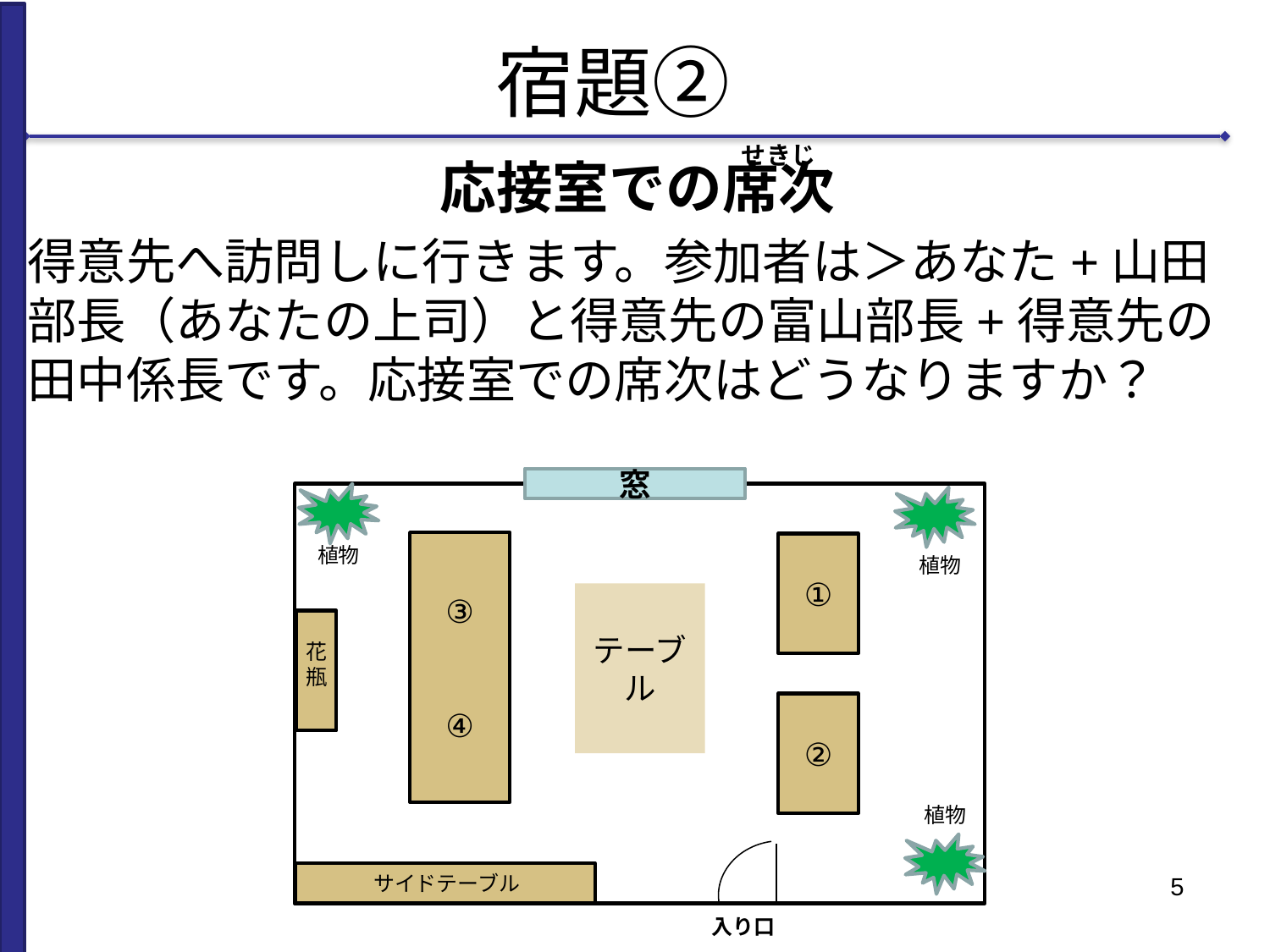

# 宿題②

せきじ
応接室での席次
得意先へ訪問しに行きます。参加者は＞あなた+山田部長（あなたの上司）と得意先の富山部長+得意先の田中係長です。応接室での席次はどうなりますか？
窓

③

④
①
植物
植物
テーブル

花
瓶
②

植物

サイドテーブル
入り口
5